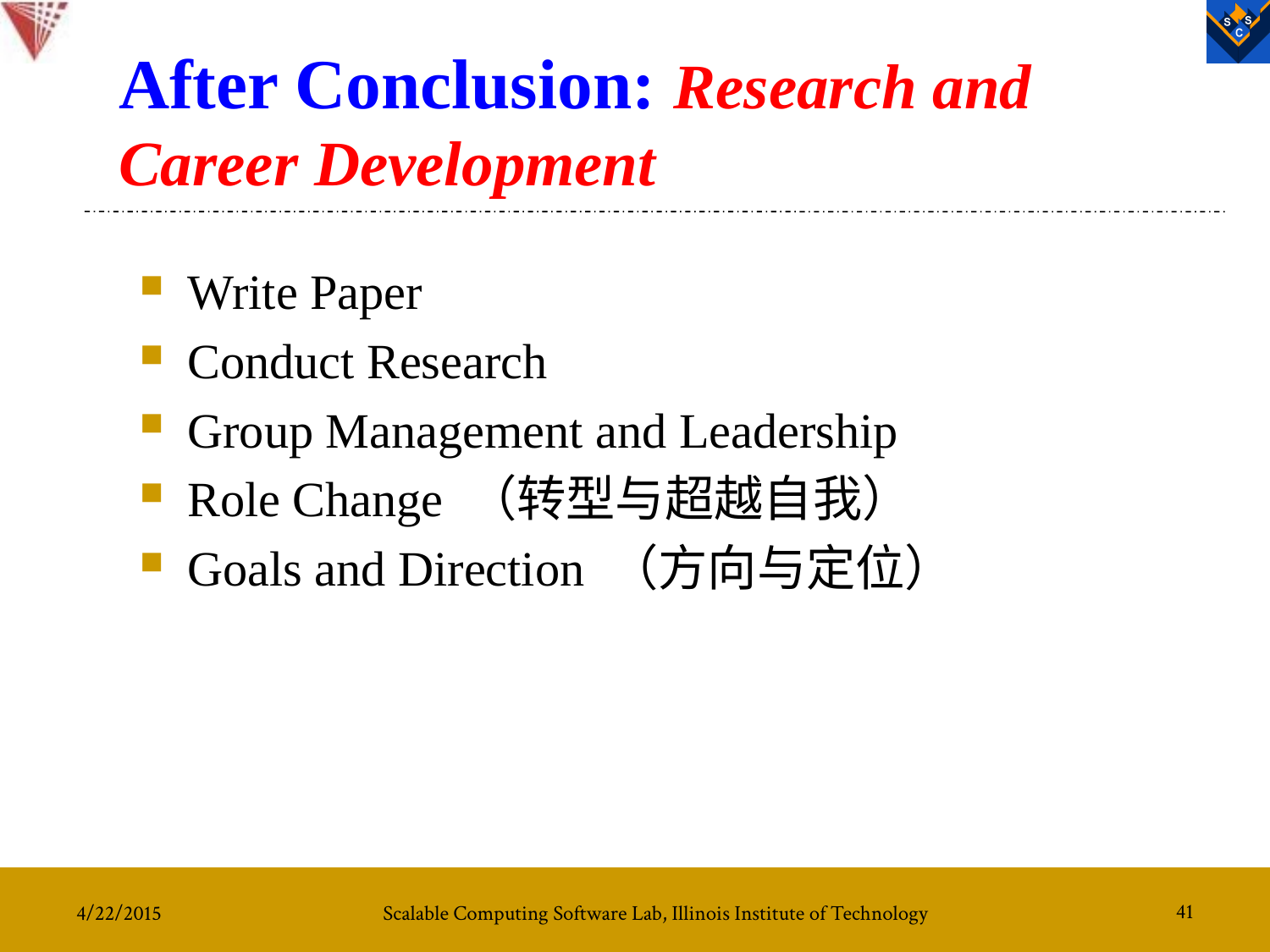

# After Conclusion: Research and Career Development

Write Paper
Conduct Research
Group Management and Leadership
Role Change （转型与超越自我）
Goals and Direction （方向与定位）
4/22/2015
Scalable Computing Software Lab, Illinois Institute of Technology
41